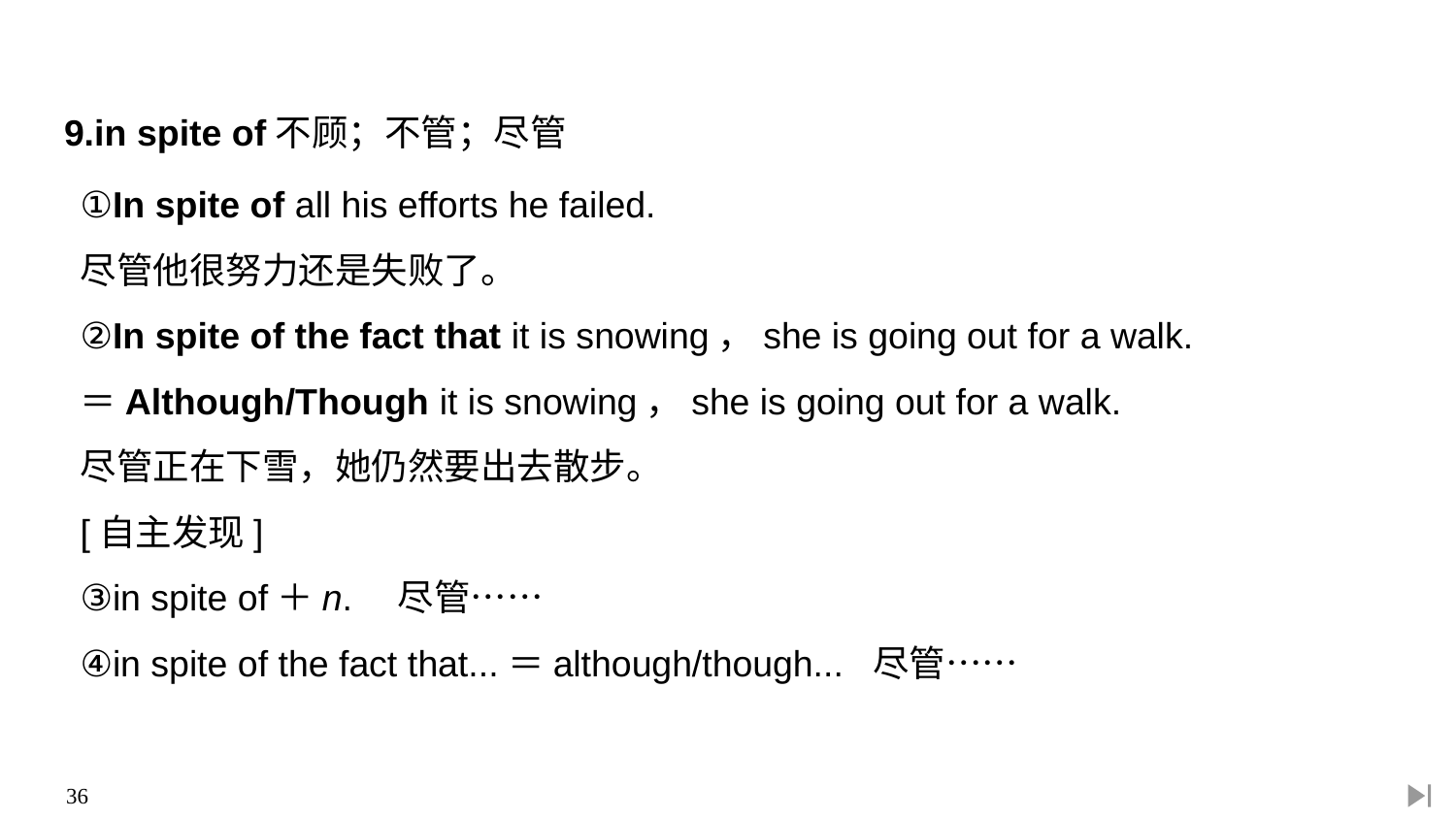

9.in spite of不顾；不管；尽管
①In spite of all his efforts he failed.
尽管他很努力还是失败了。
②In spite of the fact that it is snowing，she is going out for a walk.
＝Although/Though it is snowing，she is going out for a walk.
尽管正在下雪，她仍然要出去散步。
[自主发现]
③in spite of＋n.　尽管……
④in spite of the fact that...＝although/though...  尽管……